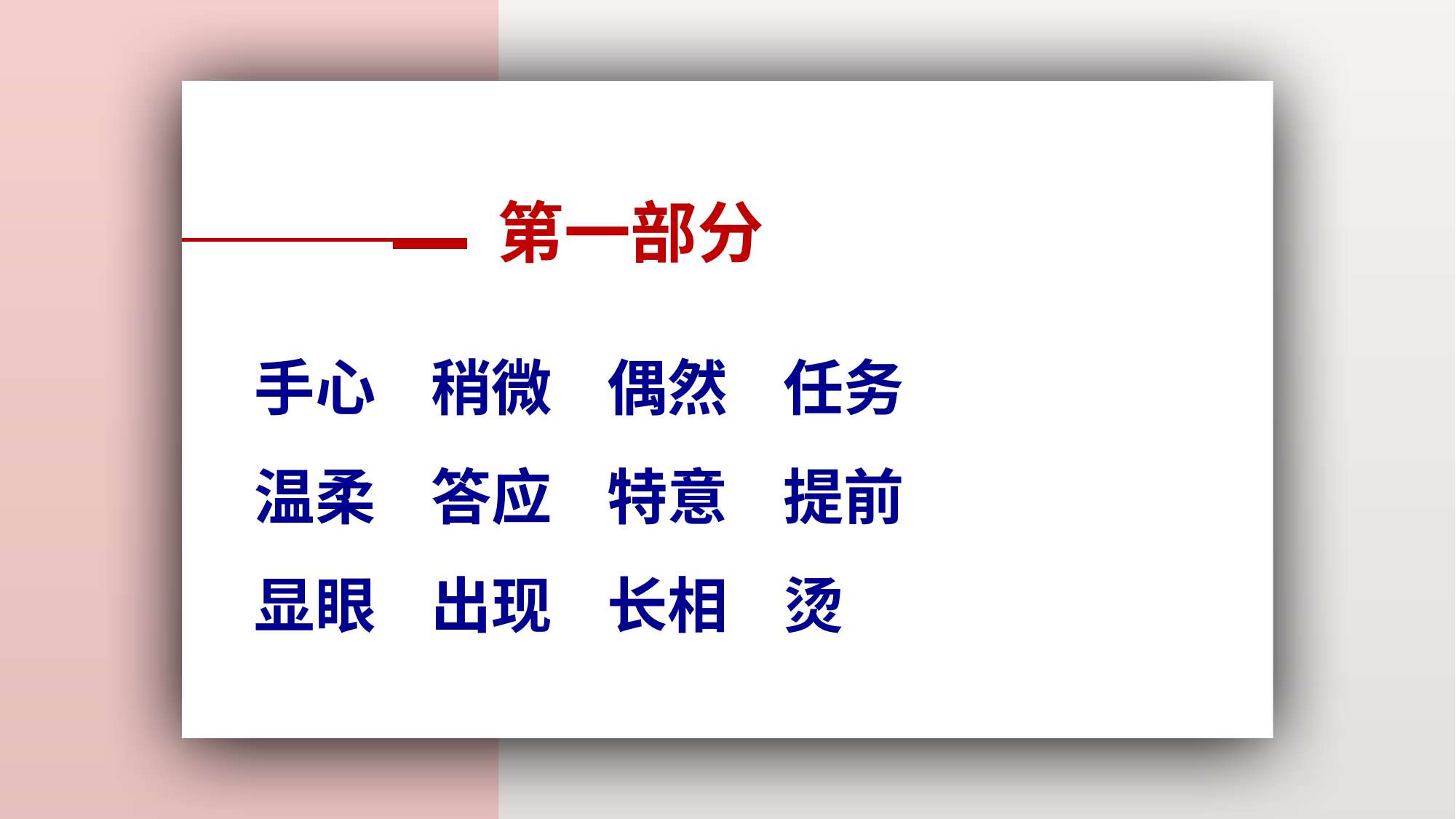

第一部分

手心    稍微    偶然    任务
温柔    答应    特意    提前
显眼    出现    长相    烫